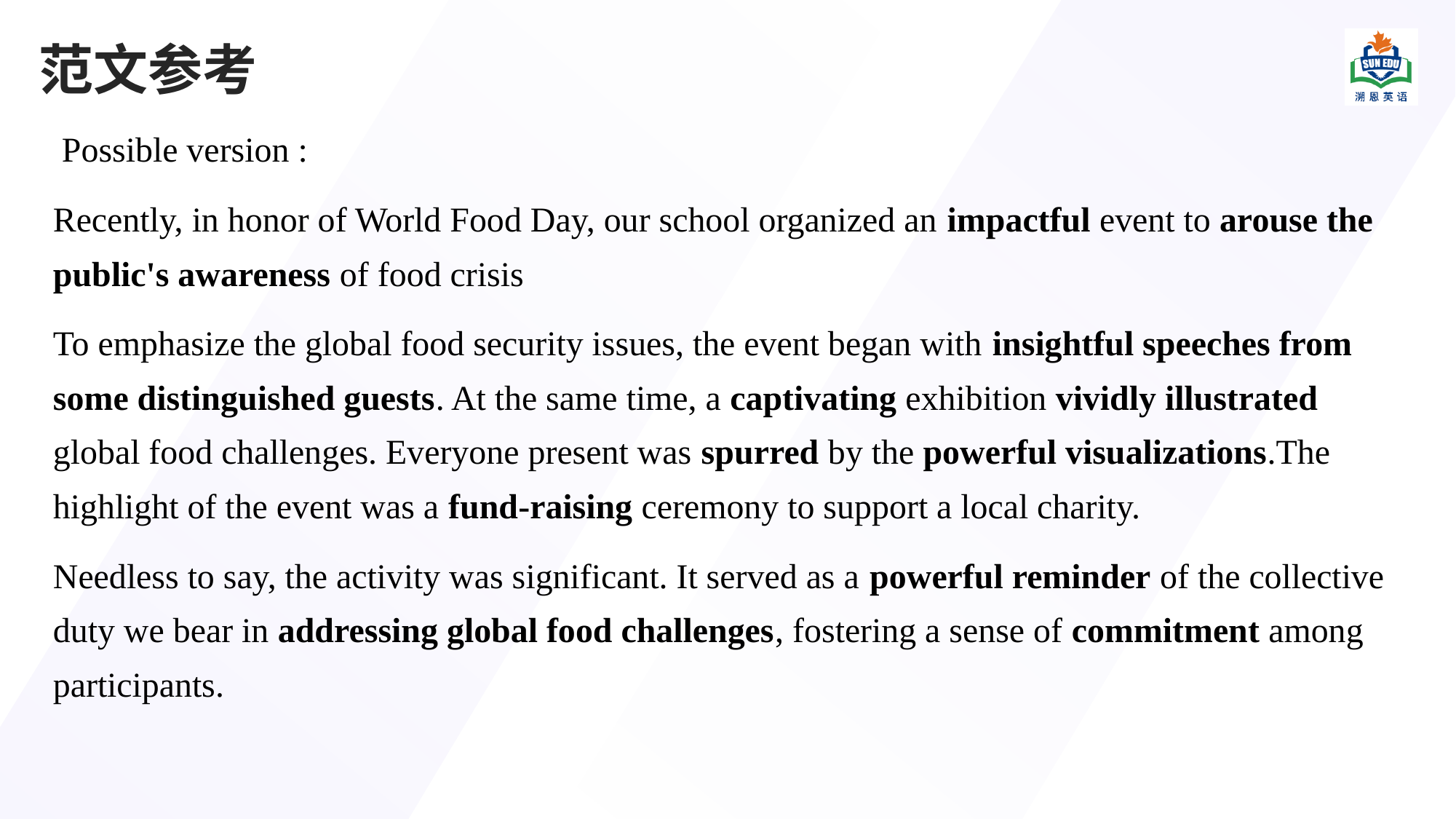

# 范文参考
 Possible version :
Recently, in honor of World Food Day, our school organized an impactful event to arouse the public's awareness of food crisis
To emphasize the global food security issues, the event began with insightful speeches from some distinguished guests. At the same time, a captivating exhibition vividly illustrated global food challenges. Everyone present was spurred by the powerful visualizations.The highlight of the event was a fund-raising ceremony to support a local charity.
Needless to say, the activity was significant. It served as a powerful reminder of the collective duty we bear in addressing global food challenges, fostering a sense of commitment among participants.